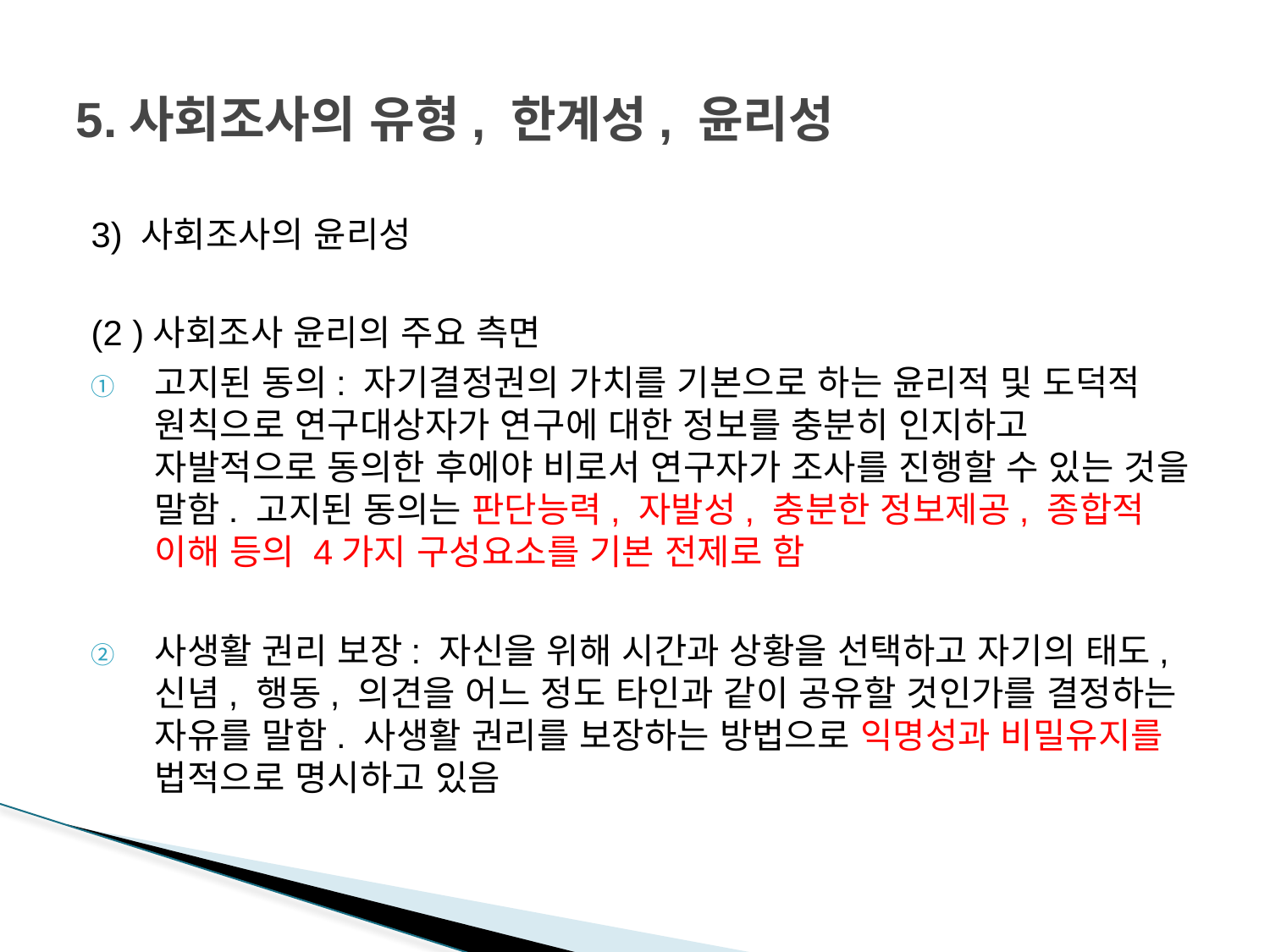

# 5.사회조사의 유형, 한계성, 윤리성
3) 사회조사의 윤리성

(2 )사회조사 윤리의 주요 측면
고지된 동의: 자기결정권의 가치를 기본으로 하는 윤리적 및 도덕적 원칙으로 연구대상자가 연구에 대한 정보를 충분히 인지하고 자발적으로 동의한 후에야 비로서 연구자가 조사를 진행할 수 있는 것을 말함. 고지된 동의는 판단능력, 자발성, 충분한 정보제공, 종합적 이해 등의 4가지 구성요소를 기본 전제로 함

사생활 권리 보장: 자신을 위해 시간과 상황을 선택하고 자기의 태도, 신념, 행동, 의견을 어느 정도 타인과 같이 공유할 것인가를 결정하는 자유를 말함. 사생활 권리를 보장하는 방법으로 익명성과 비밀유지를 법적으로 명시하고 있음